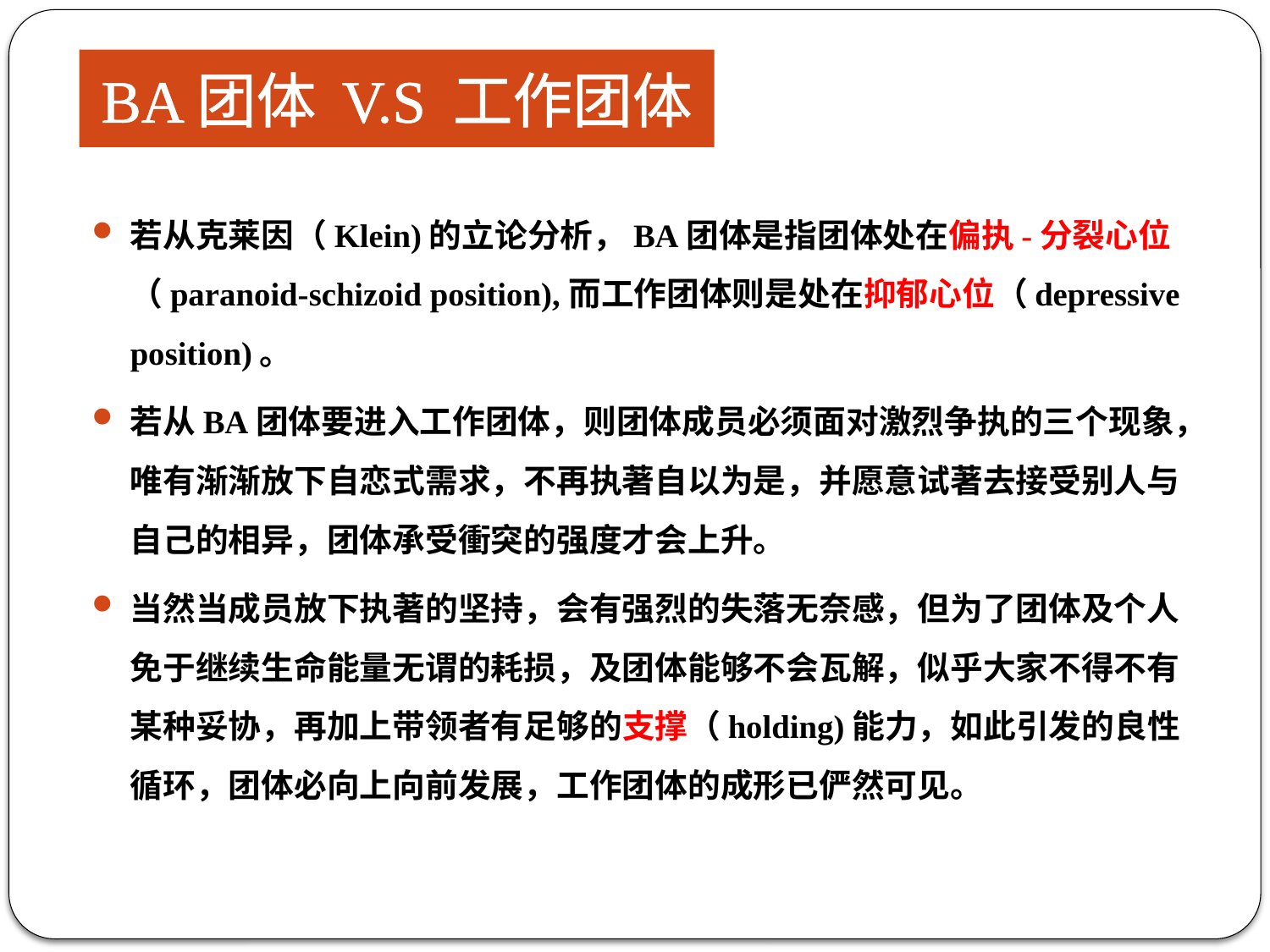

# BA团体 V.S 工作团体
若从克莱因（Klein)的立论分析，BA团体是指团体处在偏执-分裂心位（paranoid-schizoid position),而工作团体则是处在抑郁心位（depressive position)。
若从BA团体要进入工作团体，则团体成员必须面对激烈争执的三个现象，唯有渐渐放下自恋式需求，不再执著自以为是，并愿意试著去接受别人与自己的相异，团体承受衝突的强度才会上升。
当然当成员放下执著的坚持，会有强烈的失落无奈感，但为了团体及个人免于继续生命能量无谓的耗损，及团体能够不会瓦解，似乎大家不得不有某种妥协，再加上带领者有足够的支撑（holding)能力，如此引发的良性循环，团体必向上向前发展，工作团体的成形已俨然可见。